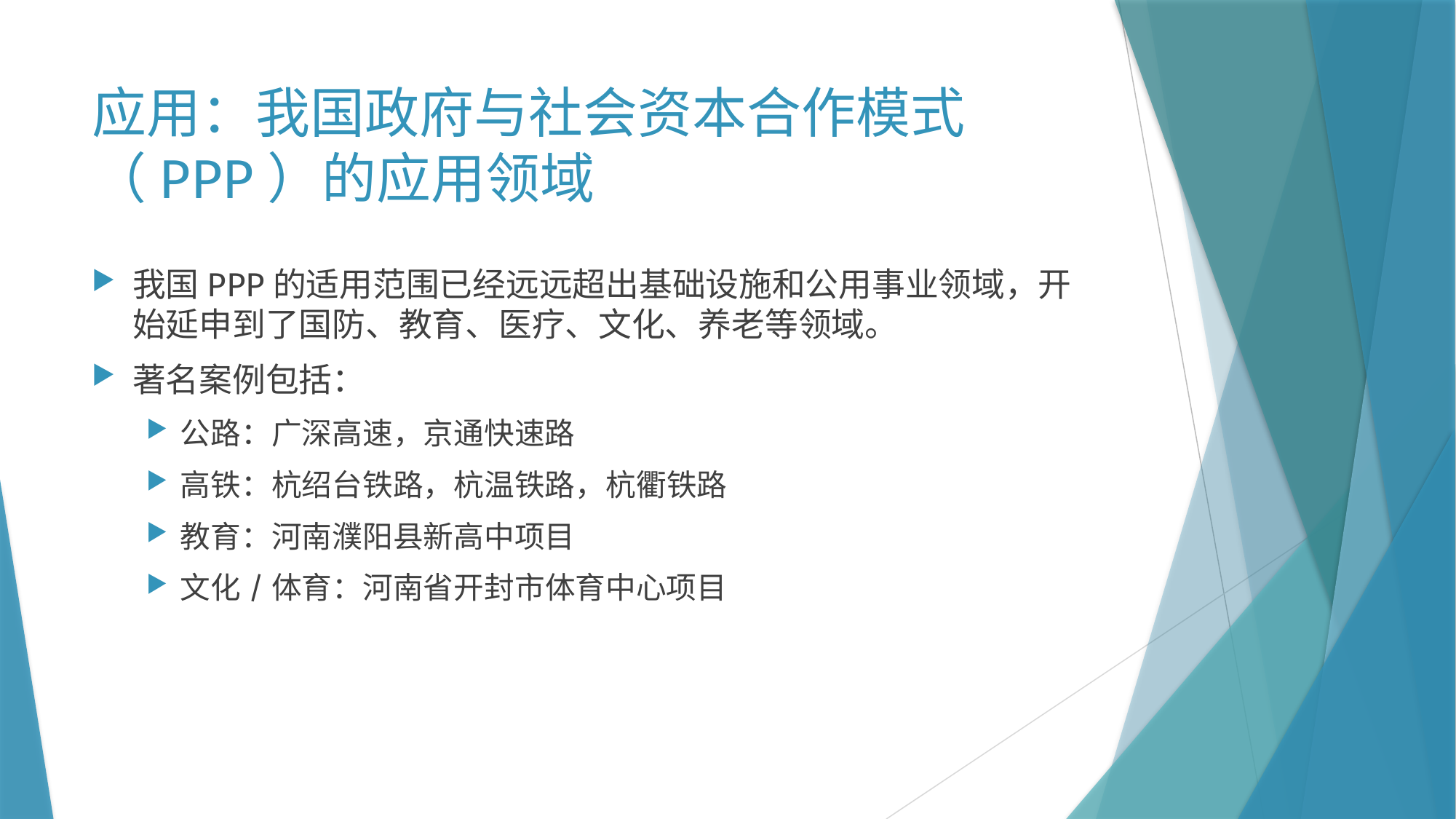

# 应用：我国政府与社会资本合作模式（PPP）的应用领域
我国PPP的适用范围已经远远超出基础设施和公用事业领域，开始延申到了国防、教育、医疗、文化、养老等领域。
著名案例包括：
公路：广深高速，京通快速路
高铁：杭绍台铁路，杭温铁路，杭衢铁路
教育：河南濮阳县新高中项目
文化/体育：河南省开封市体育中心项目